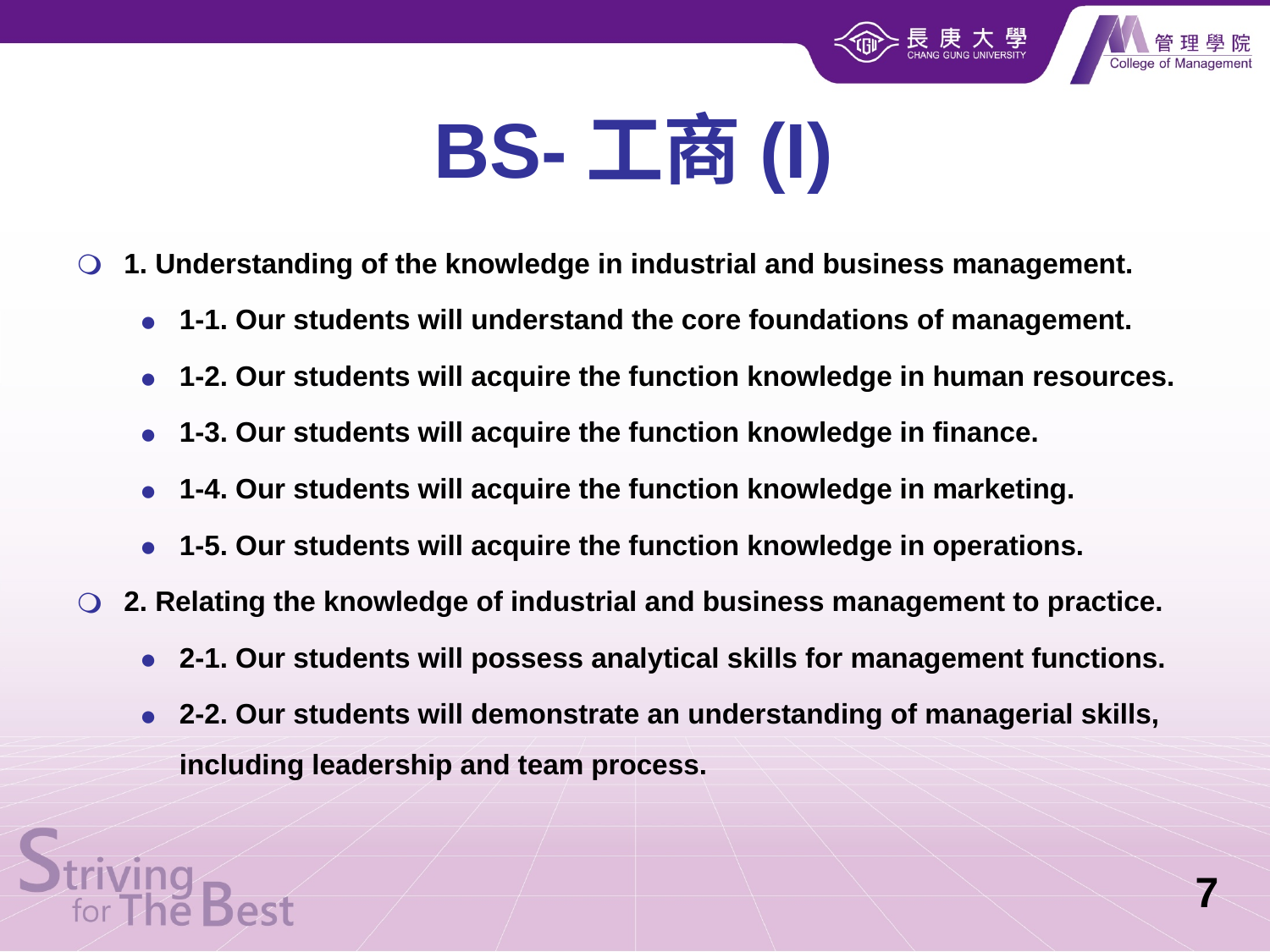

BS-工商(I)
1. Understanding of the knowledge in industrial and business management.
1-1. Our students will understand the core foundations of management.
1-2. Our students will acquire the function knowledge in human resources.
1-3. Our students will acquire the function knowledge in finance.
1-4. Our students will acquire the function knowledge in marketing.
1-5. Our students will acquire the function knowledge in operations.
2. Relating the knowledge of industrial and business management to practice.
2-1. Our students will possess analytical skills for management functions.
2-2. Our students will demonstrate an understanding of managerial skills, including leadership and team process.
7